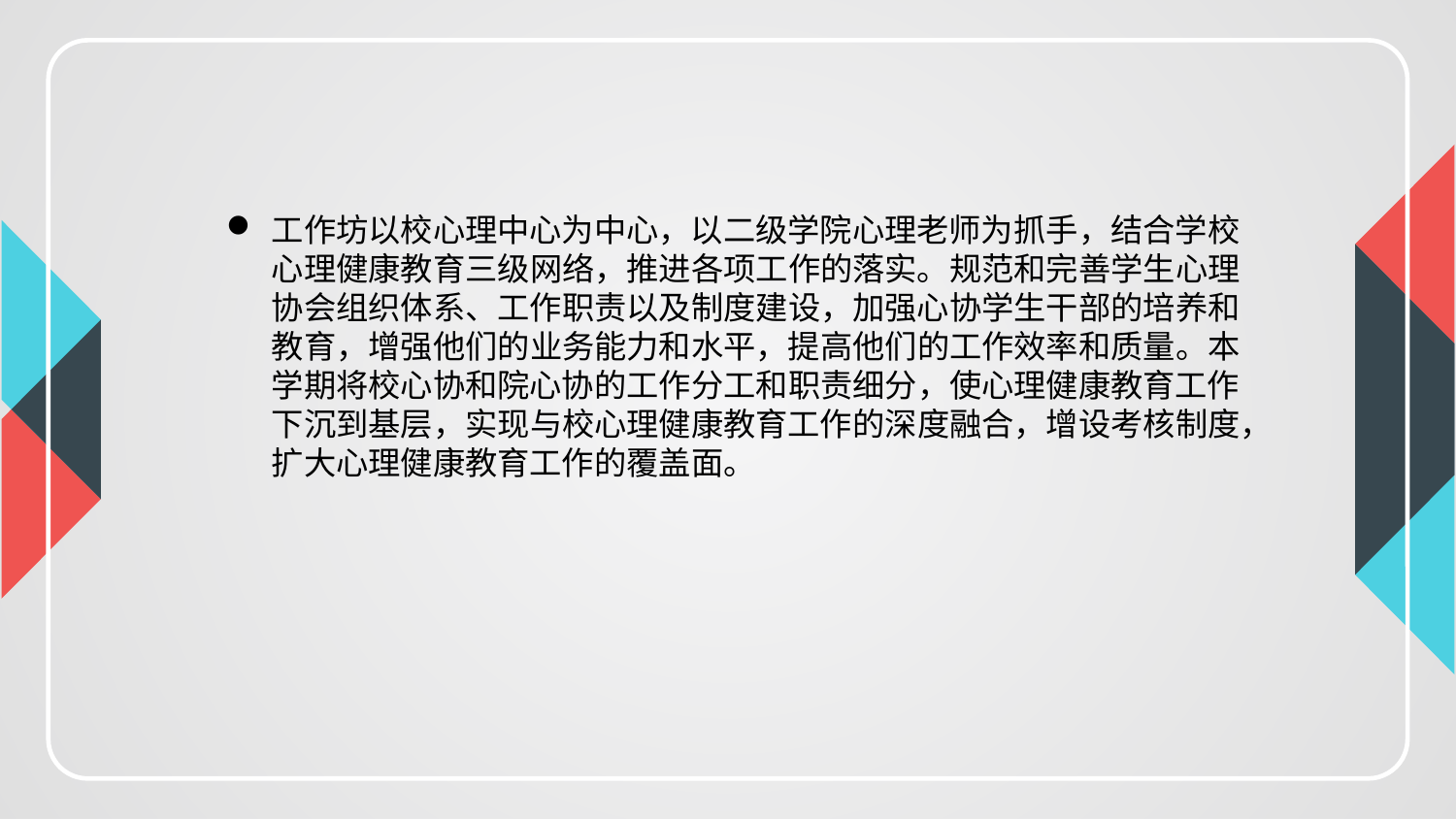

工作坊以校心理中心为中心，以二级学院心理老师为抓手，结合学校心理健康教育三级网络，推进各项工作的落实。规范和完善学生心理协会组织体系、工作职责以及制度建设，加强心协学生干部的培养和教育，增强他们的业务能力和水平，提高他们的工作效率和质量。本学期将校心协和院心协的工作分工和职责细分，使心理健康教育工作下沉到基层，实现与校心理健康教育工作的深度融合，增设考核制度，扩大心理健康教育工作的覆盖面。